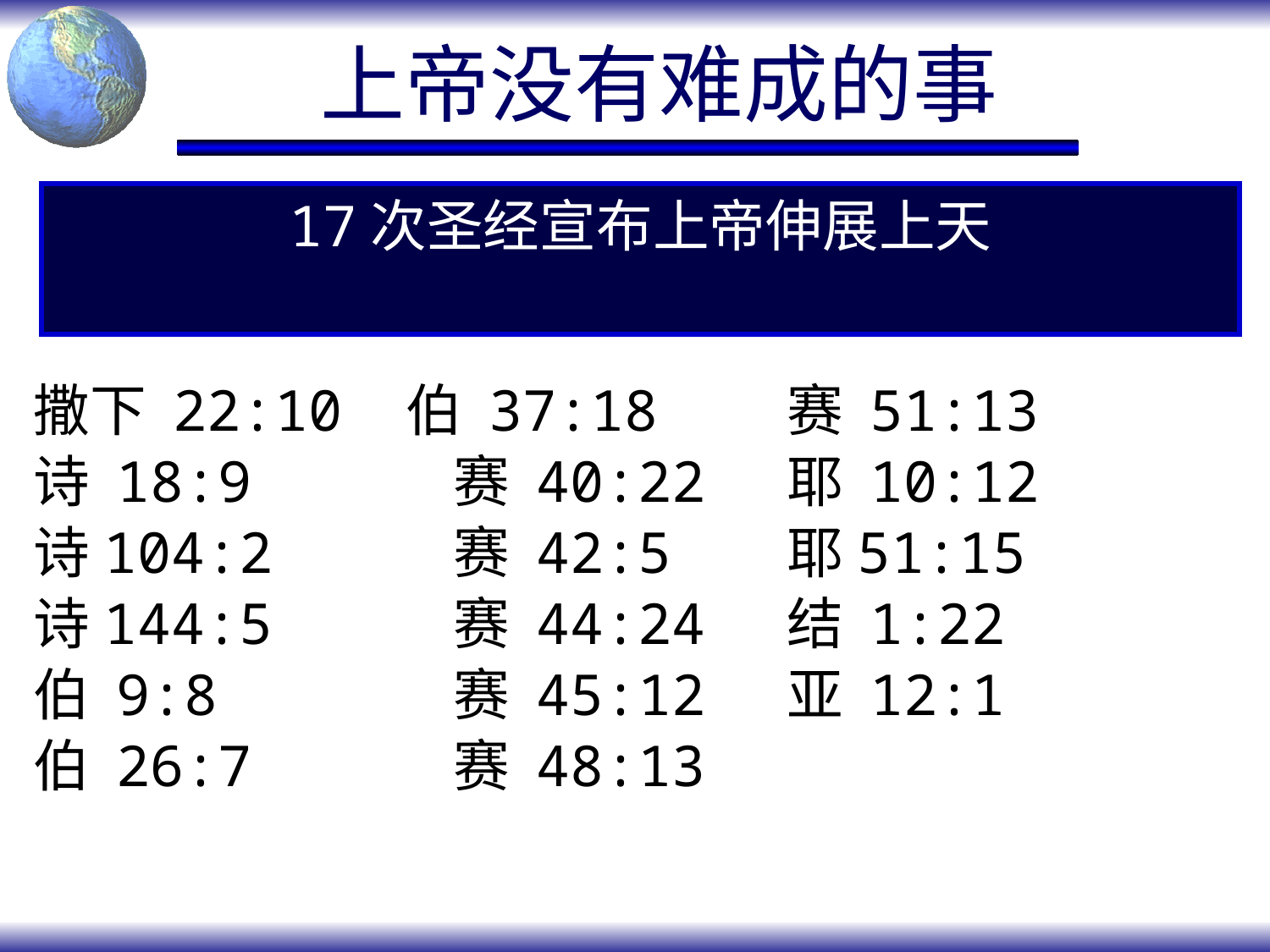

# 上帝没有难成的事
17次圣经宣布上帝伸展上天
撒下 22:10	伯 37:18 	赛 51:13
诗 18:9	 赛 40:22 	耶 10:12
诗104:2	 赛 42:5 	耶51:15
诗144:5 	 赛 44:24 	结 1:22
伯 9:8 	 赛 45:12 	亚 12:1
伯 26:7 	 赛 48:13